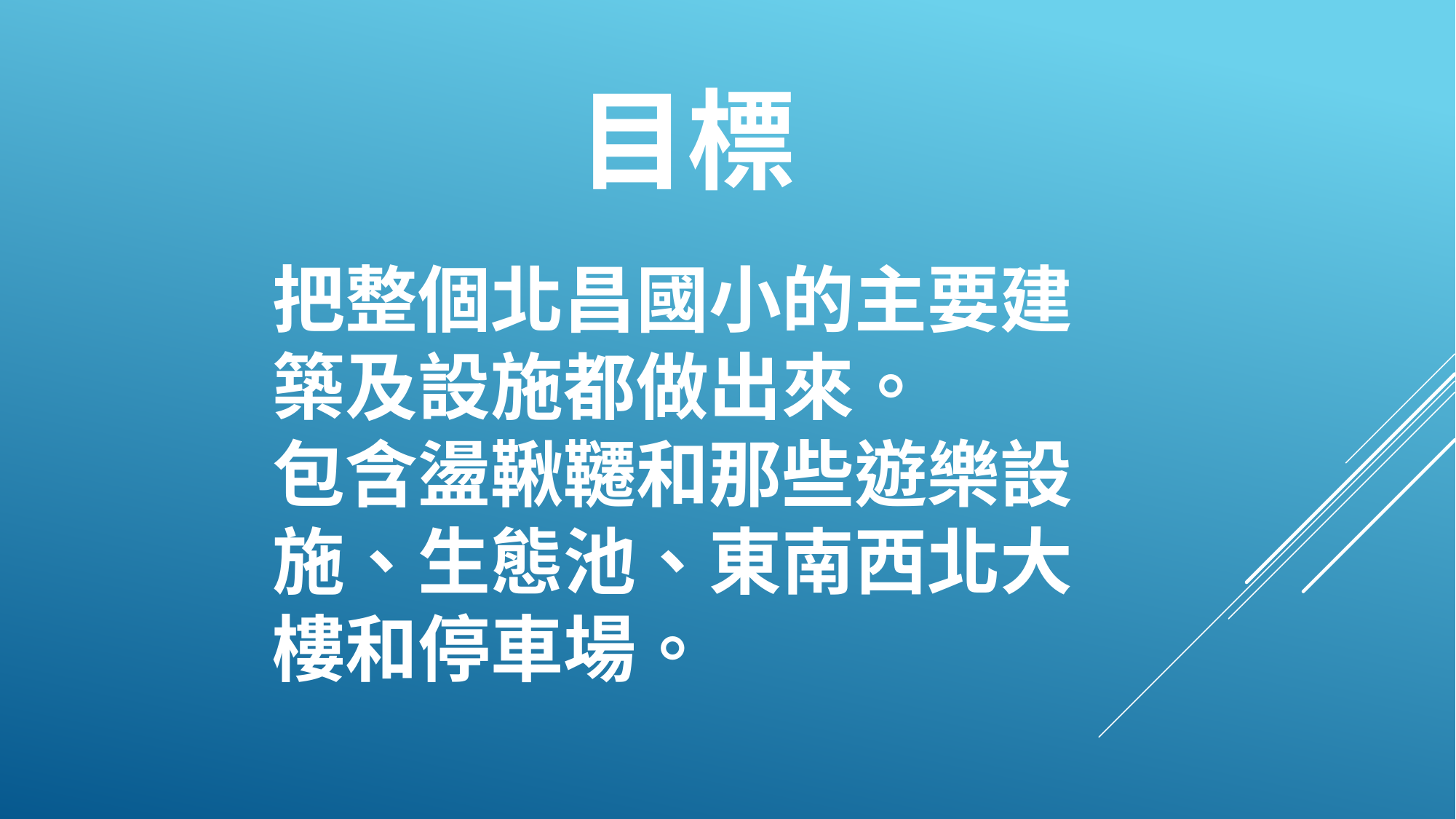

# 目標
把整個北昌國小的主要建築及設施都做出來。
包含盪鞦韆和那些遊樂設施、生態池、東南西北大樓和停車場。